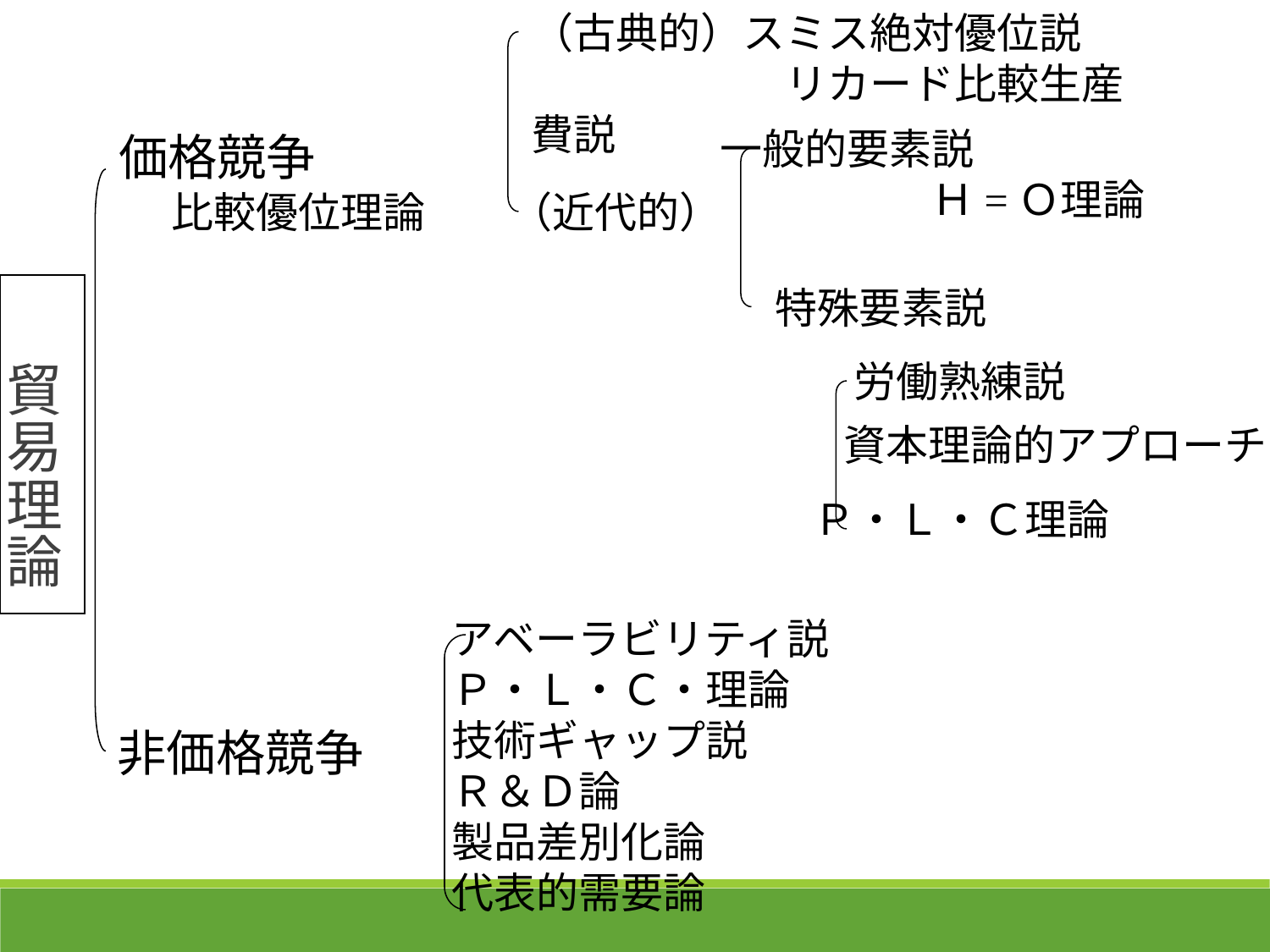

（古典的）スミス絶対優位説
　　　　　　リカード比較生産費説

一般的要素説
　　　　　Ｈ=Ｏ理論
価格競争

比較優位理論
（近代的）
貿易理論

特殊要素説
労働熟練説

資本理論的アプローチ
Ｐ・Ｌ・Ｃ理論
アベーラビリティ説
Ｐ・Ｌ・Ｃ・理論
技術ギャップ説
Ｒ＆Ｄ論
製品差別化論
代表的需要論

非価格競争